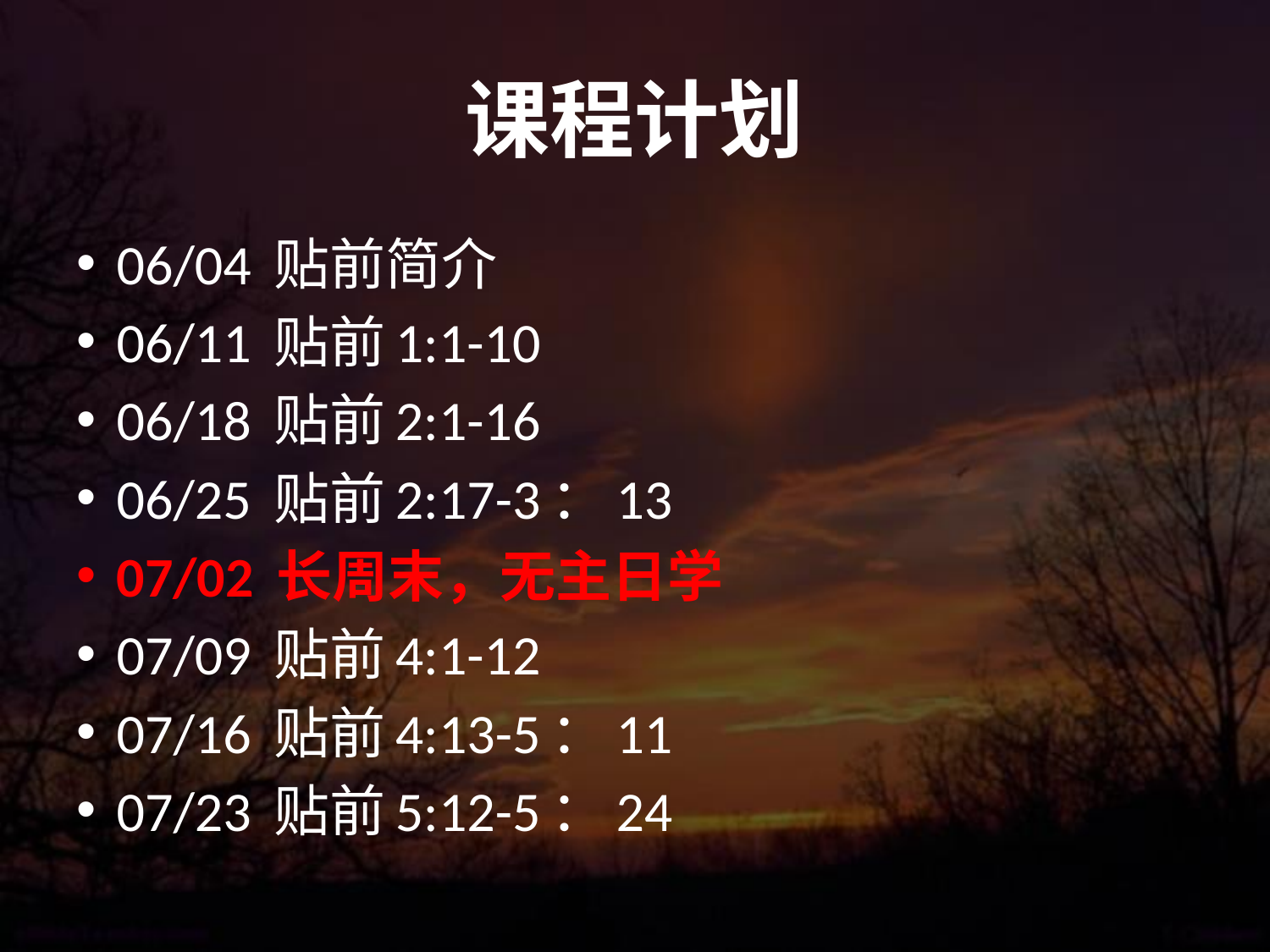

# 课程计划
06/04 贴前简介
06/11 贴前1:1-10
06/18 贴前2:1-16
06/25 贴前2:17-3：13
07/02 长周末，无主日学
07/09 贴前4:1-12
07/16 贴前4:13-5：11
07/23 贴前5:12-5：24